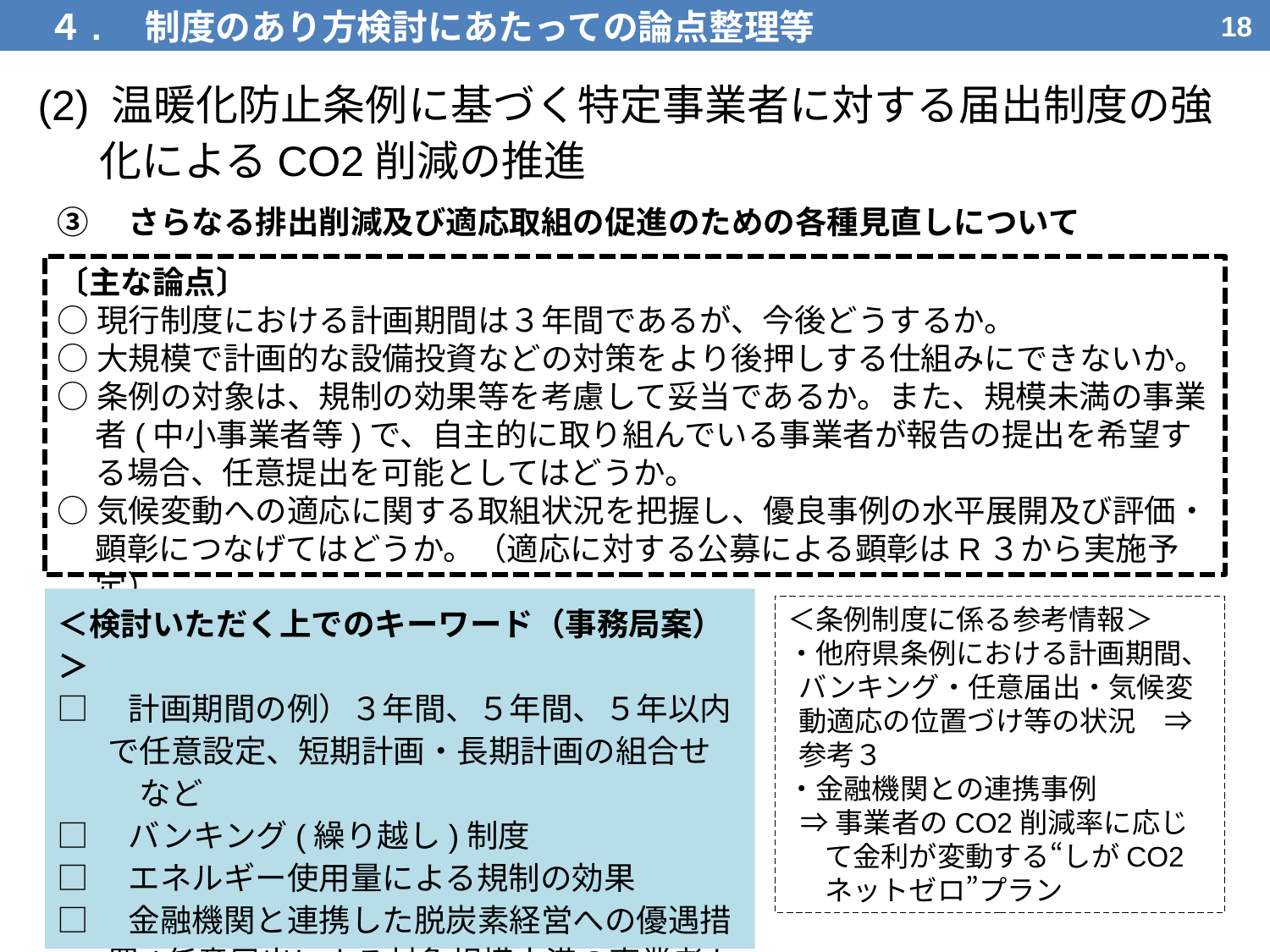

４.　制度のあり方検討にあたっての論点整理等
18
(2) 温暖化防止条例に基づく特定事業者に対する届出制度の強化によるCO2削減の推進
③　さらなる排出削減及び適応取組の促進のための各種見直しについて
〔主な論点〕
○現行制度における計画期間は３年間であるが、今後どうするか。
○大規模で計画的な設備投資などの対策をより後押しする仕組みにできないか。
○条例の対象は、規制の効果等を考慮して妥当であるか。また、規模未満の事業者(中小事業者等)で、自主的に取り組んでいる事業者が報告の提出を希望する場合、任意提出を可能としてはどうか。
○気候変動への適応に関する取組状況を把握し、優良事例の水平展開及び評価・顕彰につなげてはどうか。（適応に対する公募による顕彰はR３から実施予定）

＜検討いただく上でのキーワード（事務局案）＞
□　計画期間の例）３年間、５年間、５年以内で任意設定、短期計画・長期計画の組合せ　など
□　バンキング(繰り越し)制度
□　エネルギー使用量による規制の効果
□　金融機関と連携した脱炭素経営への優遇措置(任意届出による対象規模未満の事業者も含む)
□　評価・顕彰制度の充実、優良事例の水平展開
＜条例制度に係る参考情報＞
・他府県条例における計画期間、バンキング・任意届出・気候変動適応の位置づけ等の状況　⇒参考３
・金融機関との連携事例
⇒事業者のCO2削減率に応じて金利が変動する“しがCO2ネットゼロ”プラン